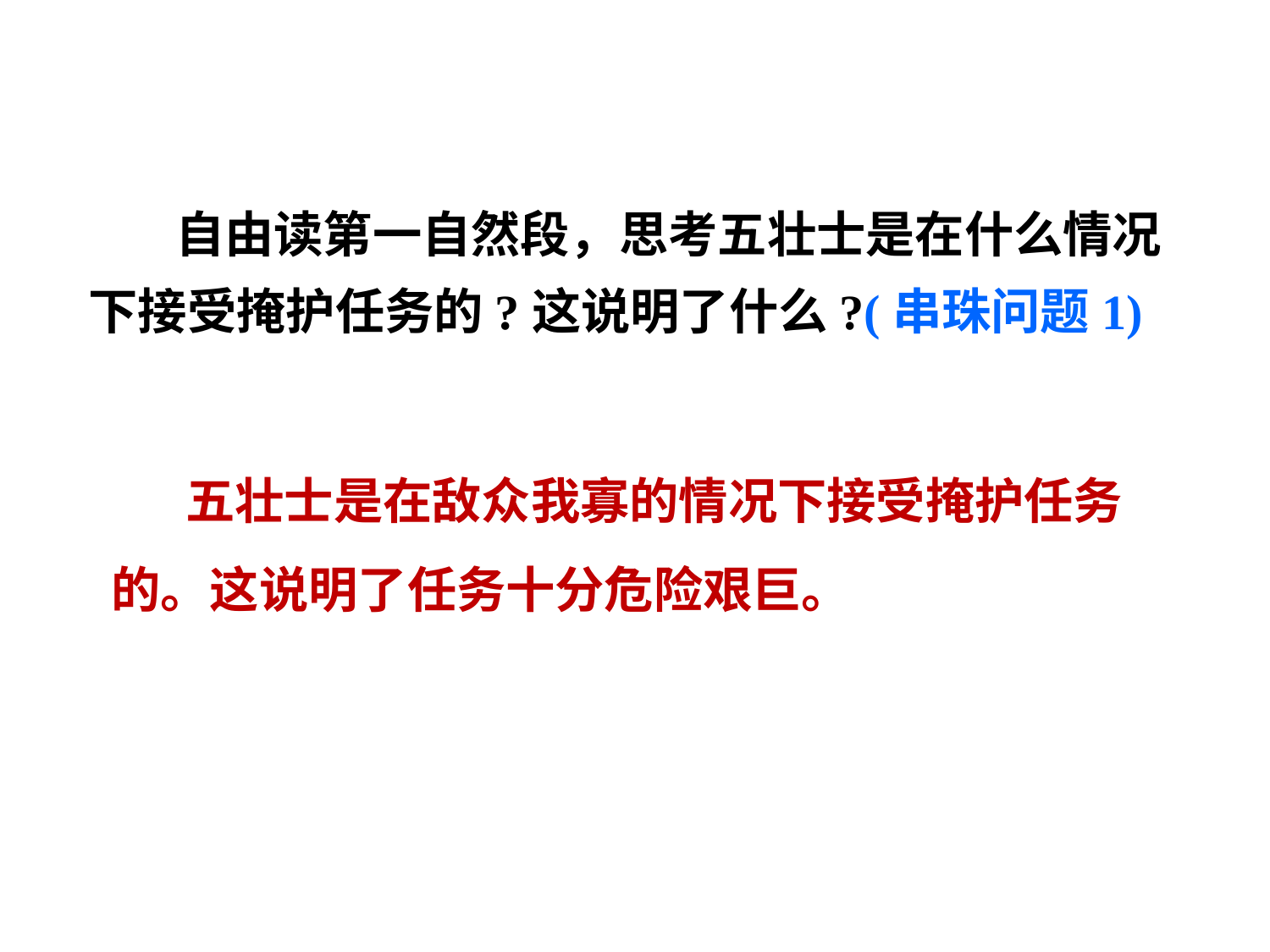

自由读第一自然段，思考五壮士是在什么情况下接受掩护任务的?这说明了什么?(串珠问题1)
五壮士是在敌众我寡的情况下接受掩护任务的。这说明了任务十分危险艰巨。